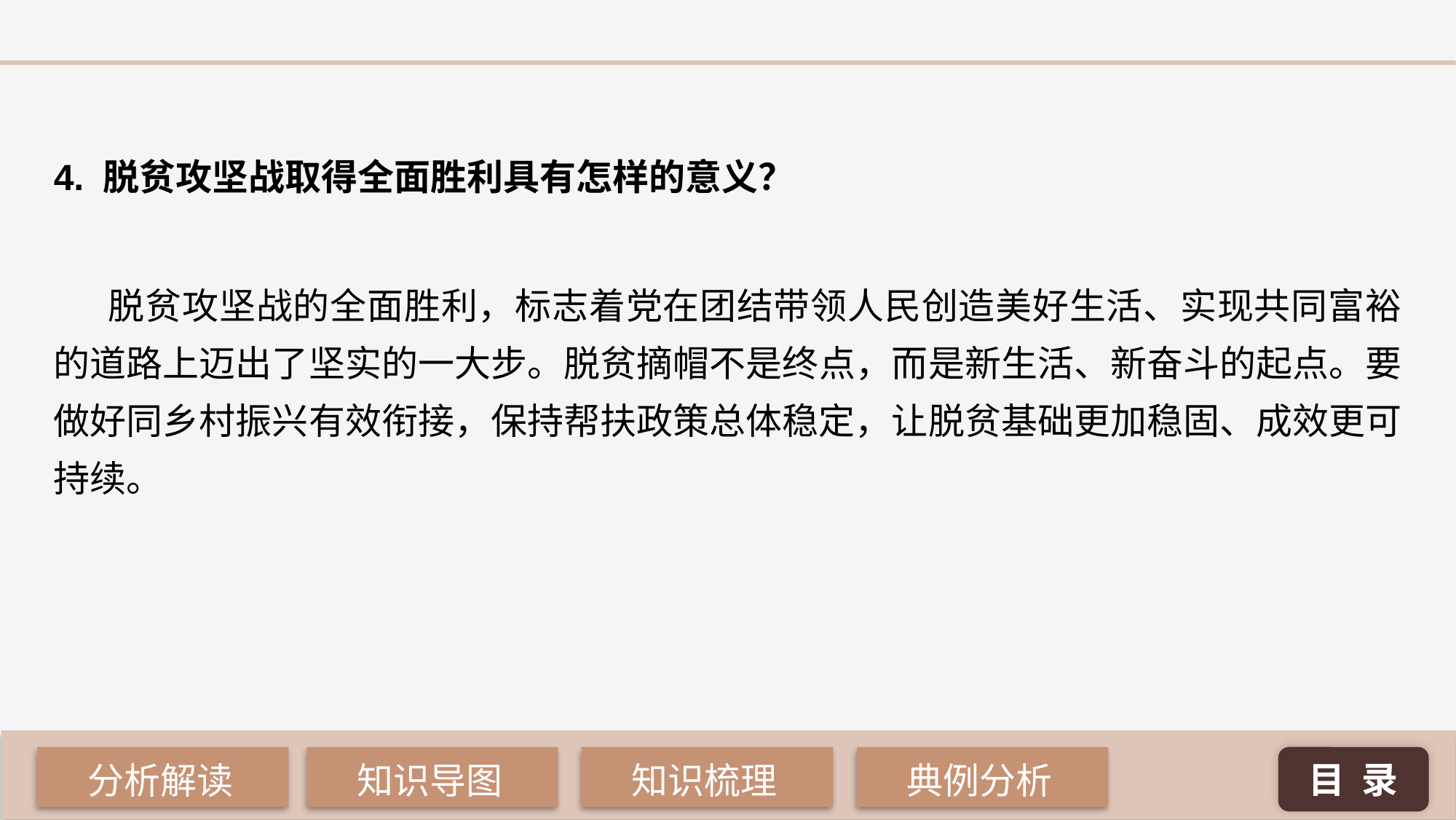

4. 脱贫攻坚战取得全面胜利具有怎样的意义？
脱贫攻坚战的全面胜利，标志着党在团结带领人民创造美好生活、实现共同富裕的道路上迈出了坚实的一大步。脱贫摘帽不是终点，而是新生活、新奋斗的起点。要做好同乡村振兴有效衔接，保持帮扶政策总体稳定，让脱贫基础更加稳固、成效更可持续。